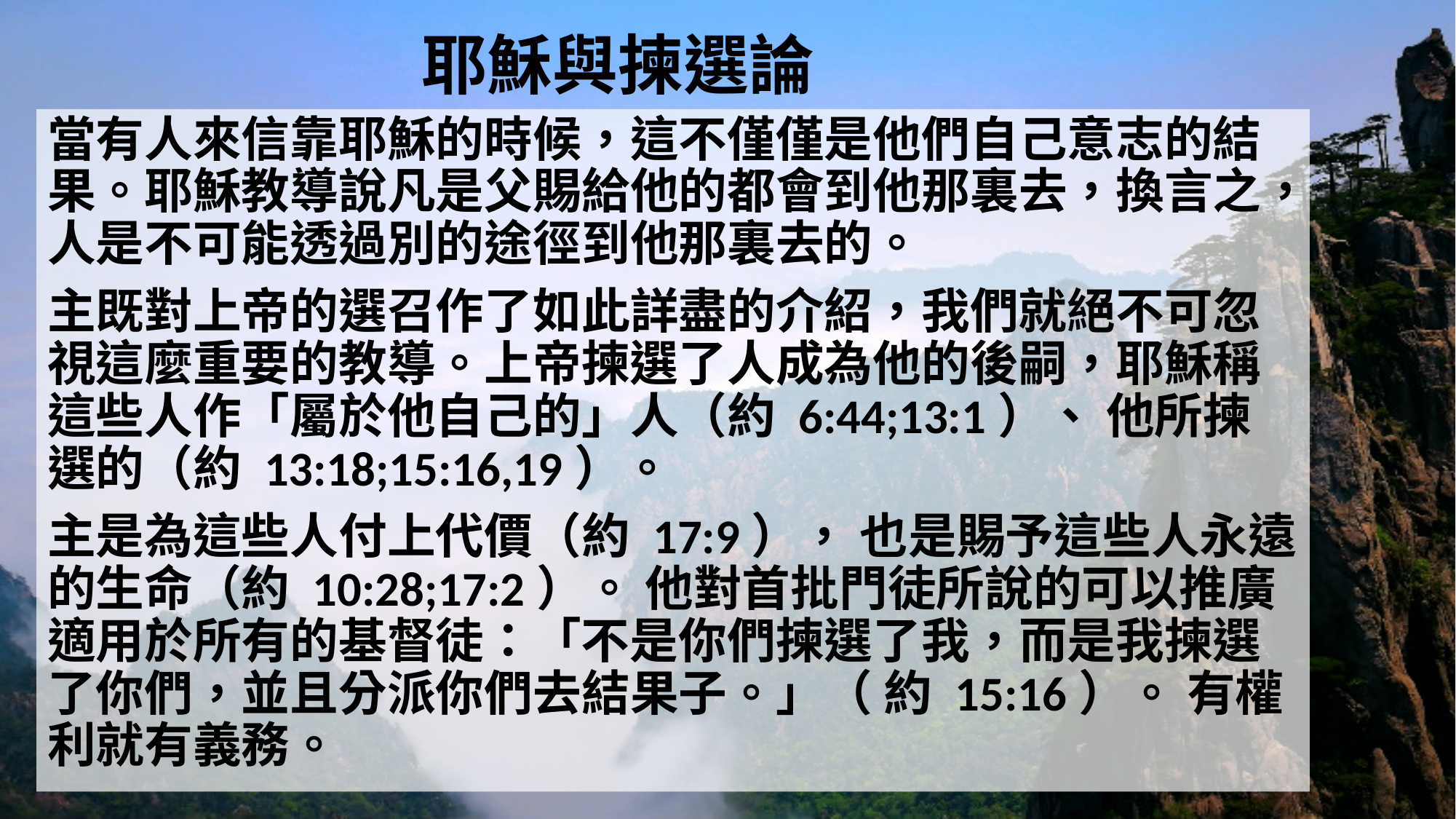

# 耶穌與揀選論
當有人來信靠耶穌的時候，這不僅僅是他們自己意志的結果。耶穌教導說凡是父賜給他的都會到他那裏去，換言之，人是不可能透過別的途徑到他那裏去的。
主既對上帝的選召作了如此詳盡的介紹，我們就絕不可忽視這麼重要的教導。上帝揀選了人成為他的後嗣，耶穌稱這些人作「屬於他自己的」人（約 6:44;13:1）、 他所揀選的（約 13:18;15:16,19）。
主是為這些人付上代價（約 17:9）， 也是賜予這些人永遠的生命（約 10:28;17:2）。 他對首批門徒所說的可以推廣適用於所有的基督徒：「不是你們揀選了我，而是我揀選了你們，並且分派你們去結果子。」（ 約 15:16）。 有權利就有義務。